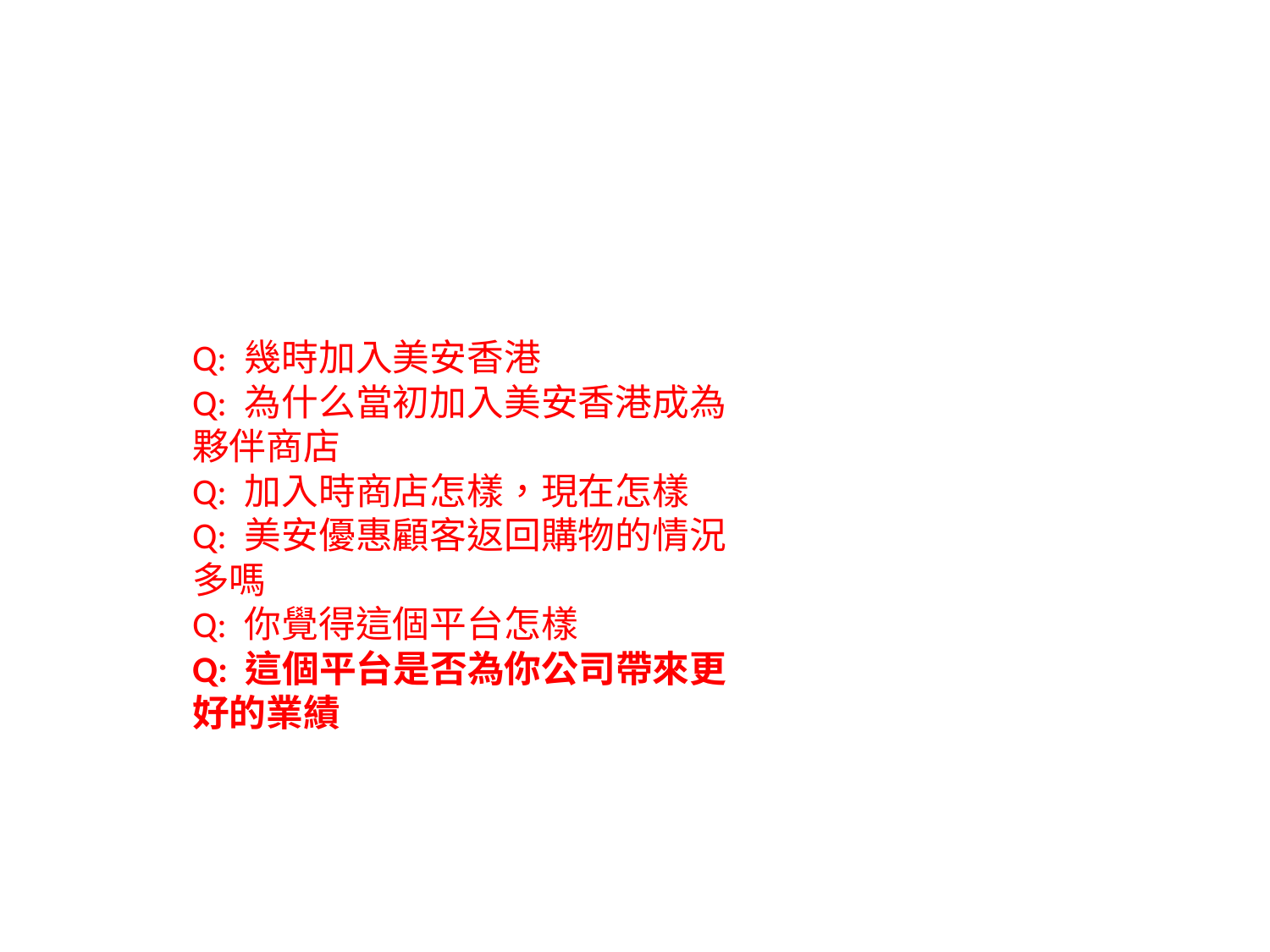

#

Q: 幾時加入美安香港
Q: 為什么當初加入美安香港成為夥伴商店
Q: 加入時商店怎樣，現在怎樣
Q: 美安優惠顧客返回購物的情況多嗎
Q: 你覺得這個平台怎樣
Q: 這個平台是否為你公司帶來更好的業績